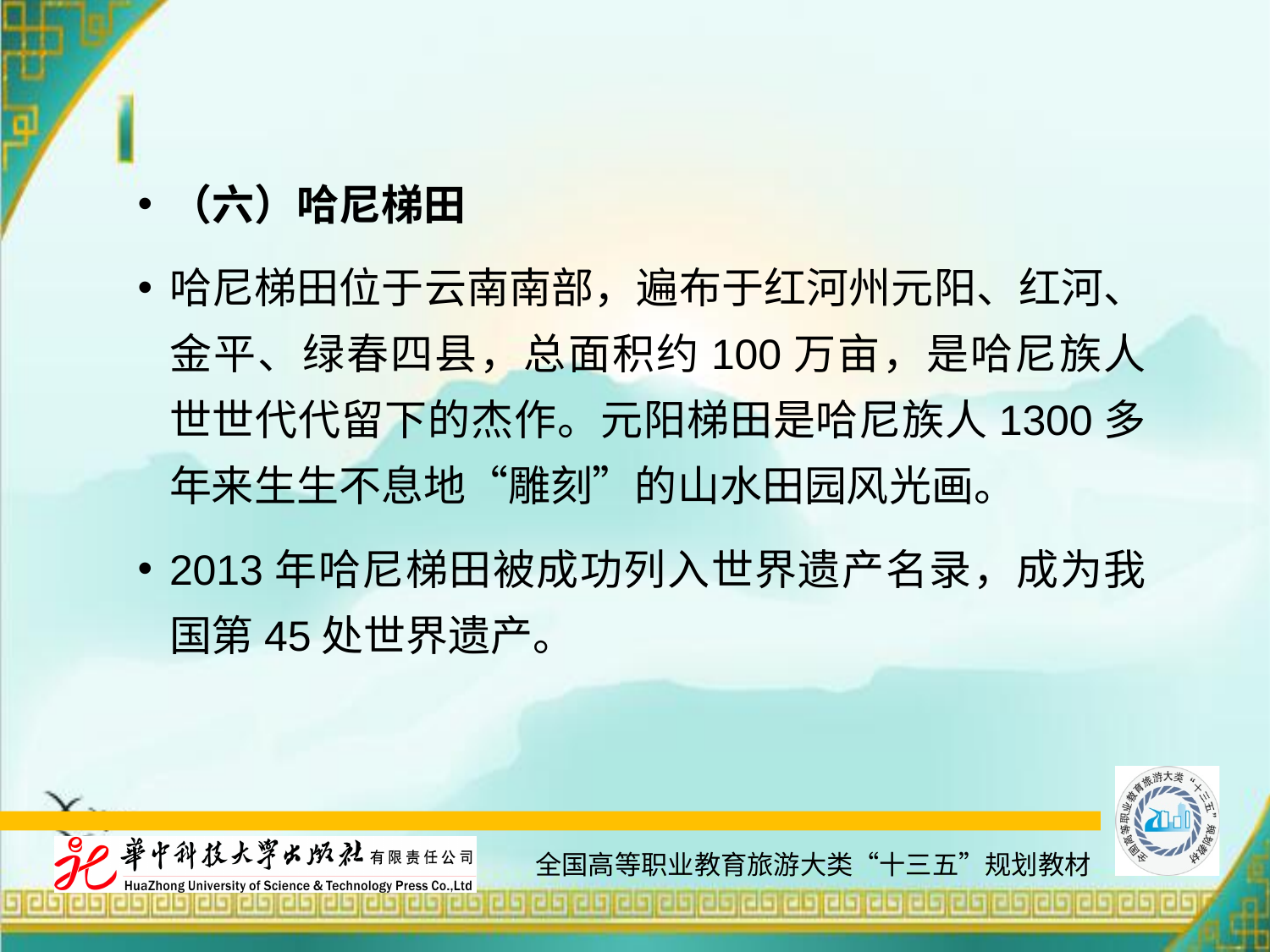

#
（六）哈尼梯田
哈尼梯田位于云南南部，遍布于红河州元阳、红河、金平、绿春四县，总面积约100万亩，是哈尼族人世世代代留下的杰作。元阳梯田是哈尼族人1300多年来生生不息地“雕刻”的山水田园风光画。
2013年哈尼梯田被成功列入世界遗产名录，成为我国第45处世界遗产。